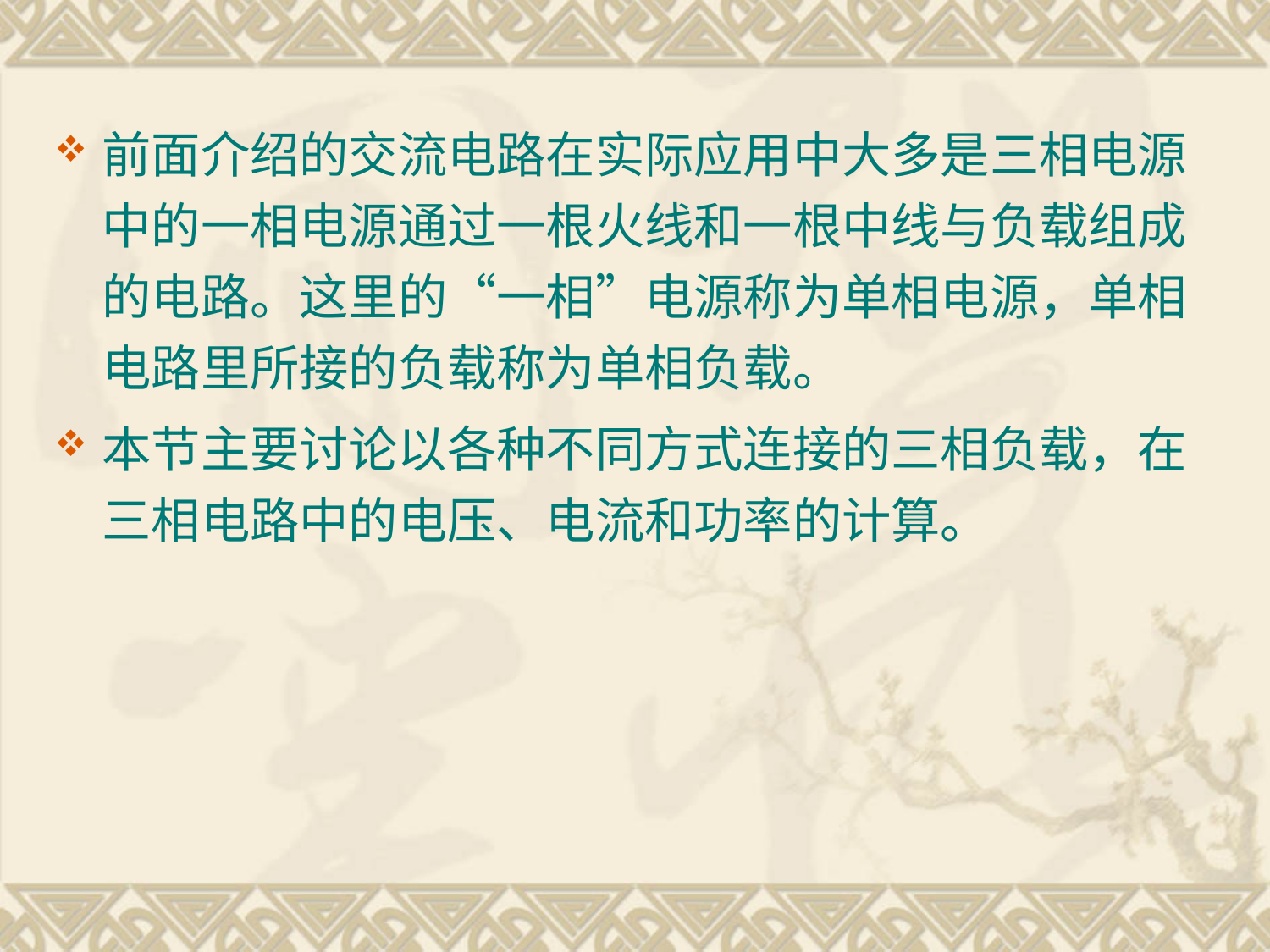

前面介绍的交流电路在实际应用中大多是三相电源中的一相电源通过一根火线和一根中线与负载组成的电路。这里的“一相”电源称为单相电源，单相电路里所接的负载称为单相负载。
本节主要讨论以各种不同方式连接的三相负载，在三相电路中的电压、电流和功率的计算。